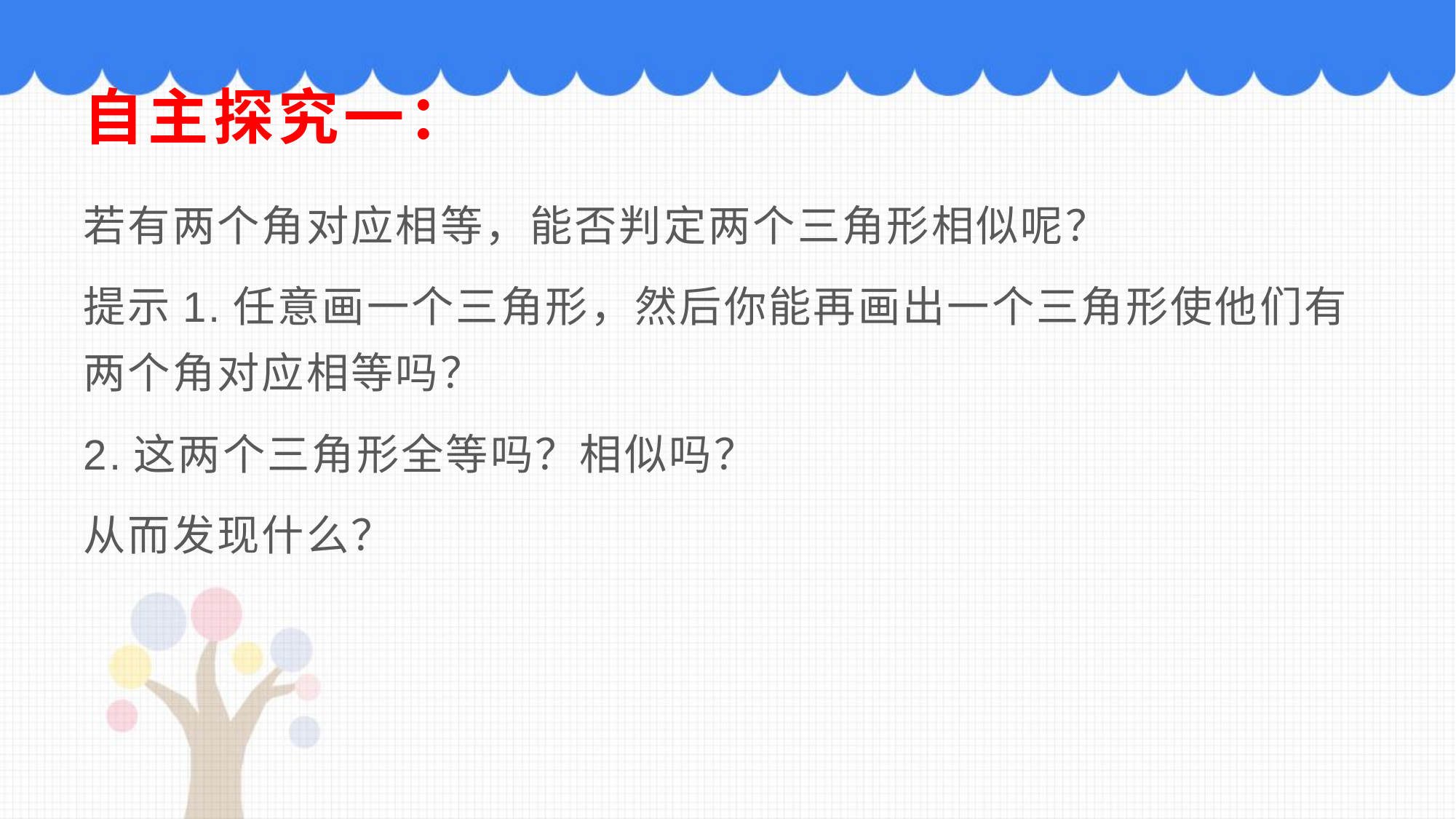

# 自主探究一：
若有两个角对应相等，能否判定两个三角形相似呢？
提示1.任意画一个三角形，然后你能再画出一个三角形使他们有两个角对应相等吗？
2.这两个三角形全等吗？相似吗？
从而发现什么？